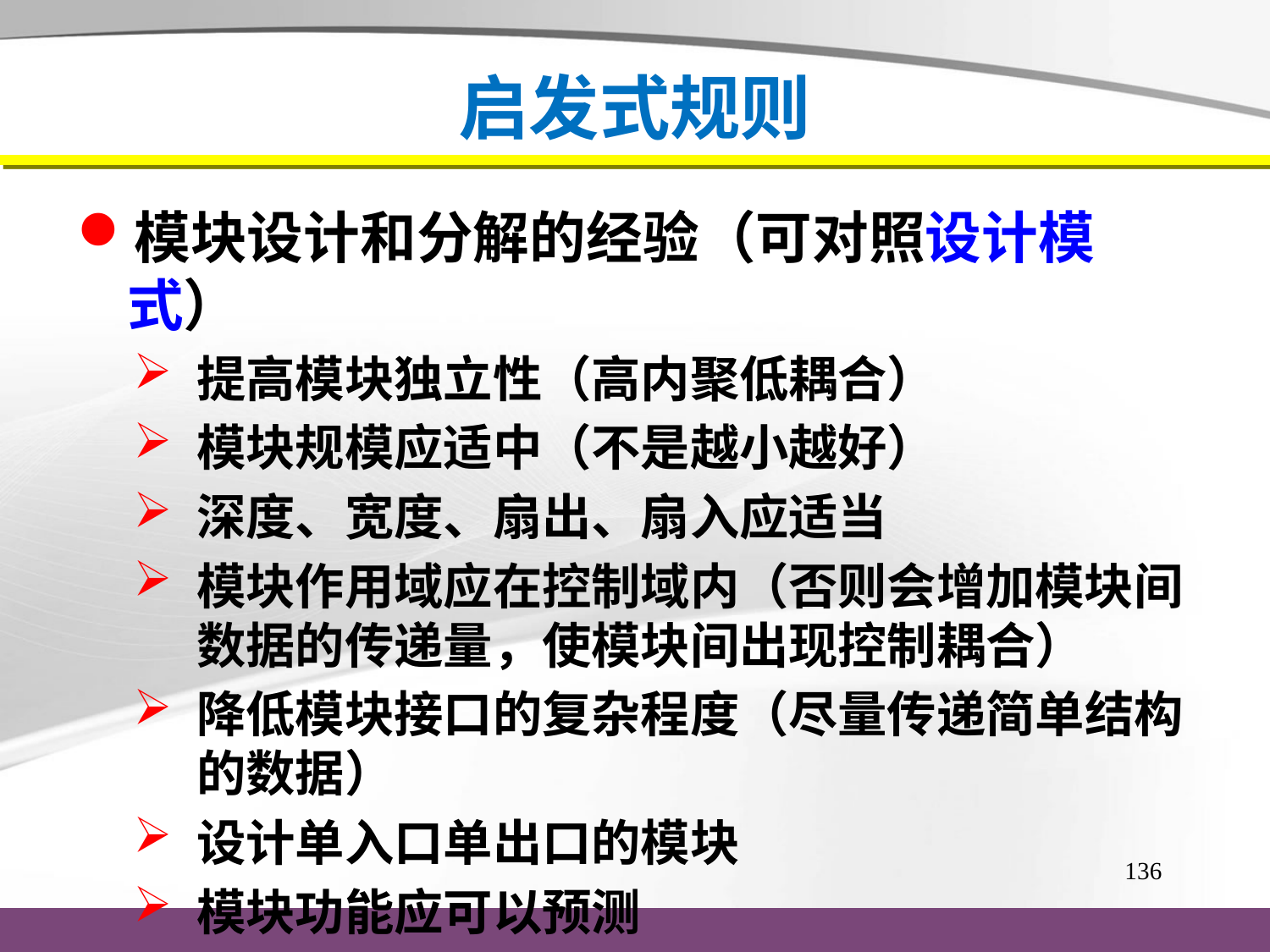

# 启发式规则
模块设计和分解的经验（可对照设计模式）
提高模块独立性（高内聚低耦合）
模块规模应适中（不是越小越好）
深度、宽度、扇出、扇入应适当
模块作用域应在控制域内（否则会增加模块间数据的传递量，使模块间出现控制耦合）
降低模块接口的复杂程度（尽量传递简单结构的数据）
设计单入口单出口的模块
模块功能应可以预测

136